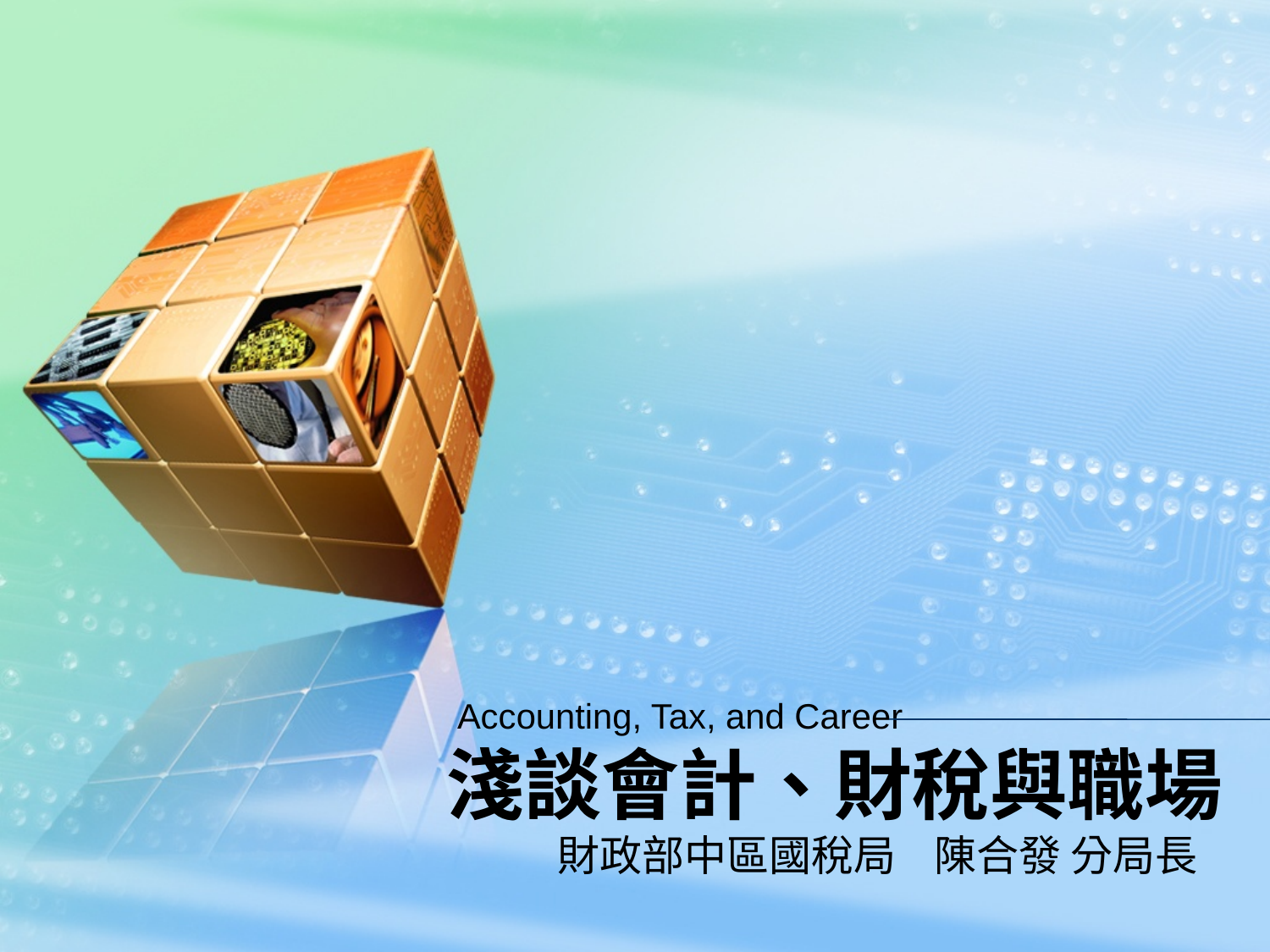

Accounting, Tax, and Career

# 淺談會計、財稅與職場
財政部中區國稅局    陳合發 分局長